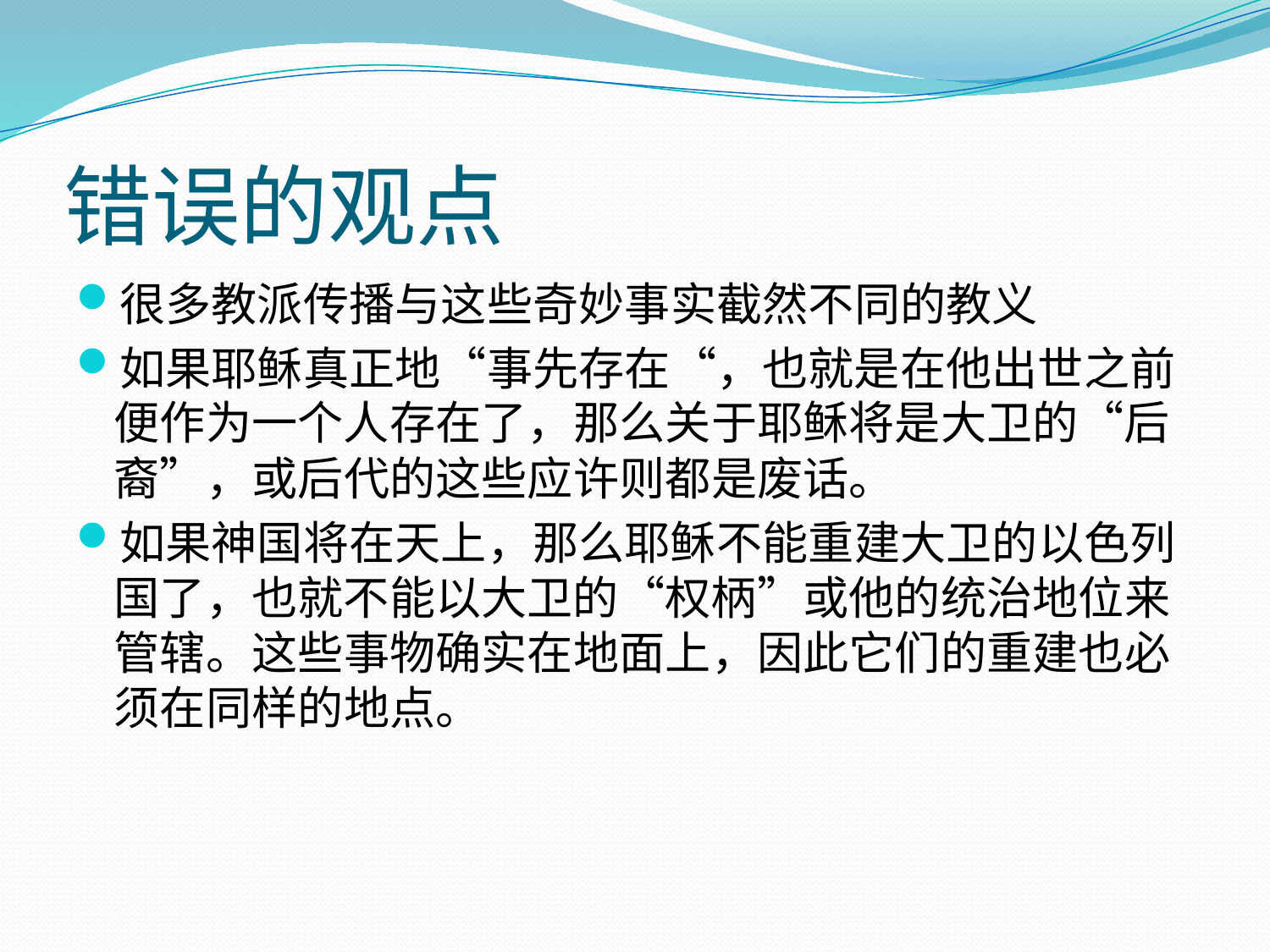

# 错误的观点
很多教派传播与这些奇妙事实截然不同的教义
如果耶稣真正地“事先存在“，也就是在他出世之前便作为一个人存在了，那么关于耶稣将是大卫的“后裔”，或后代的这些应许则都是废话。
如果神国将在天上，那么耶稣不能重建大卫的以色列国了，也就不能以大卫的“权柄”或他的统治地位来管辖。这些事物确实在地面上，因此它们的重建也必须在同样的地点。